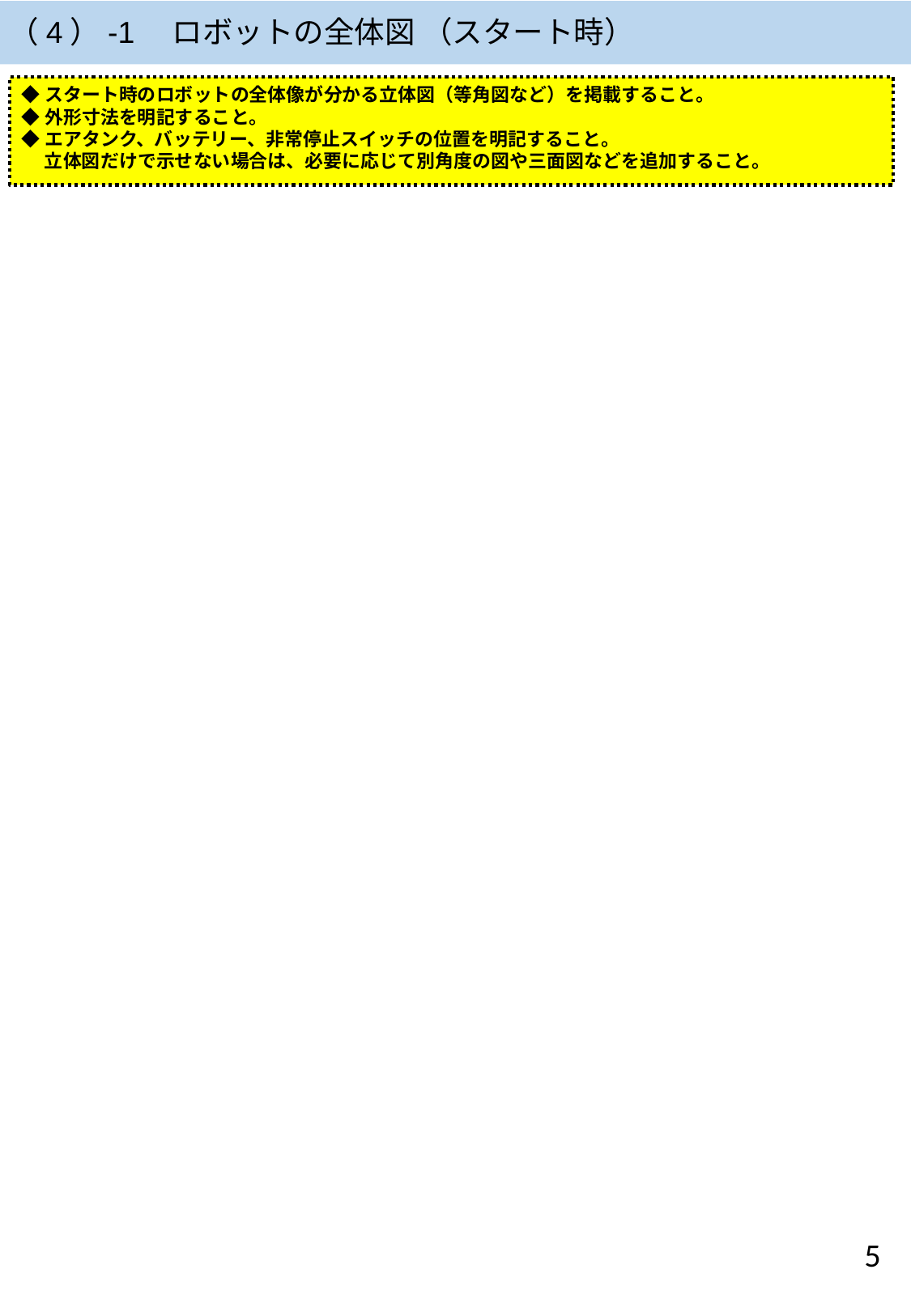

# （4）-1　ロボットの全体図 （スタート時）
◆スタート時のロボットの全体像が分かる立体図（等角図など）を掲載すること。
◆外形寸法を明記すること。
◆エアタンク、バッテリー、非常停止スイッチの位置を明記すること。
　 立体図だけで示せない場合は、必要に応じて別角度の図や三面図などを追加すること。

5